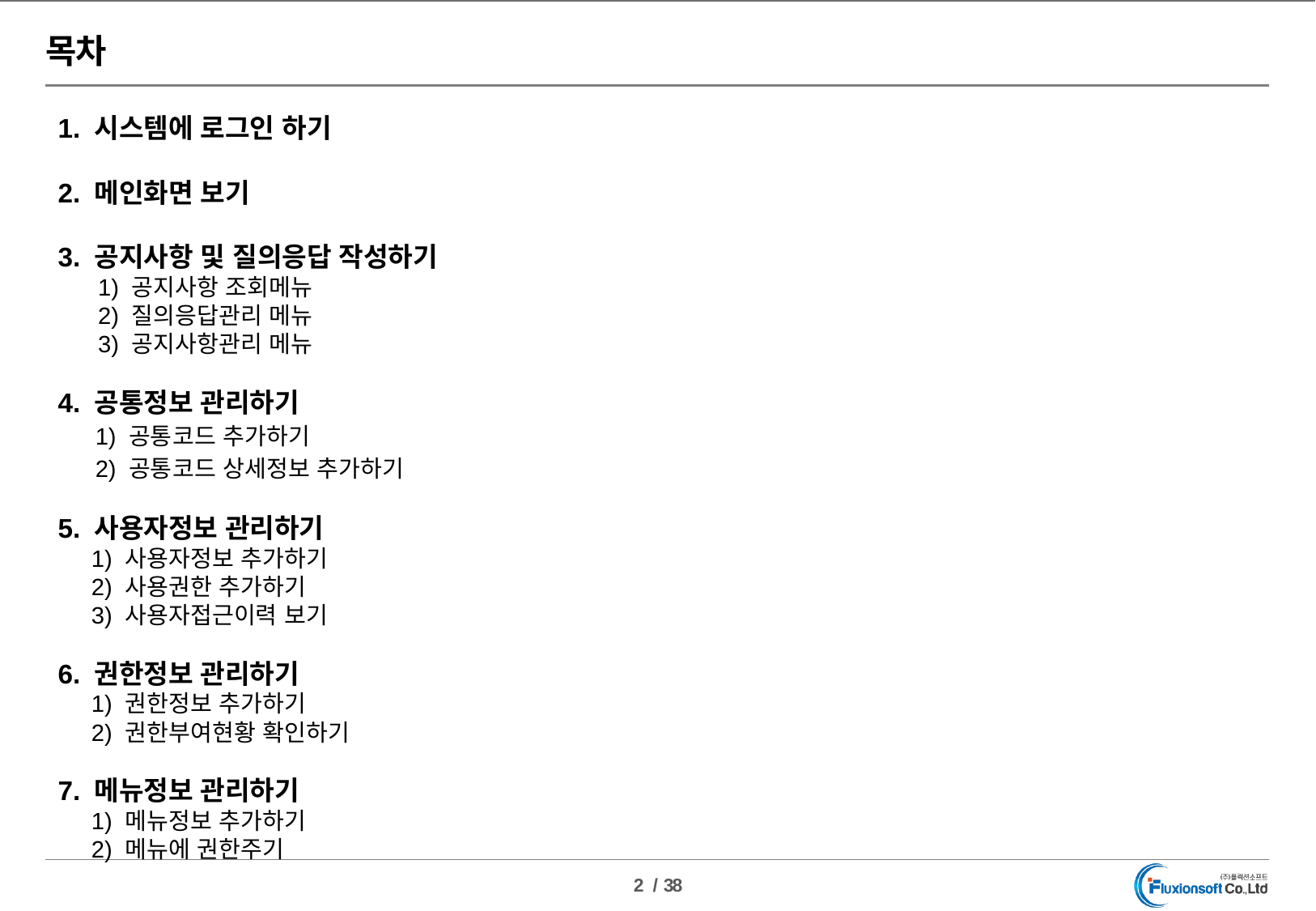

목차
1. 시스템에 로그인 하기
2. 메인화면 보기
3. 공지사항 및 질의응답 작성하기
      1) 공지사항 조회메뉴
      2) 질의응답관리 메뉴
      3) 공지사항관리 메뉴
4. 공통정보 관리하기
     1) 공통코드 추가하기
     2) 공통코드 상세정보 추가하기
5. 사용자정보 관리하기
     1) 사용자정보 추가하기
     2) 사용권한 추가하기
     3) 사용자접근이력 보기

6. 권한정보 관리하기
     1) 권한정보 추가하기
     2) 권한부여현황 확인하기

7. 메뉴정보 관리하기
     1) 메뉴정보 추가하기
     2) 메뉴에 권한주기